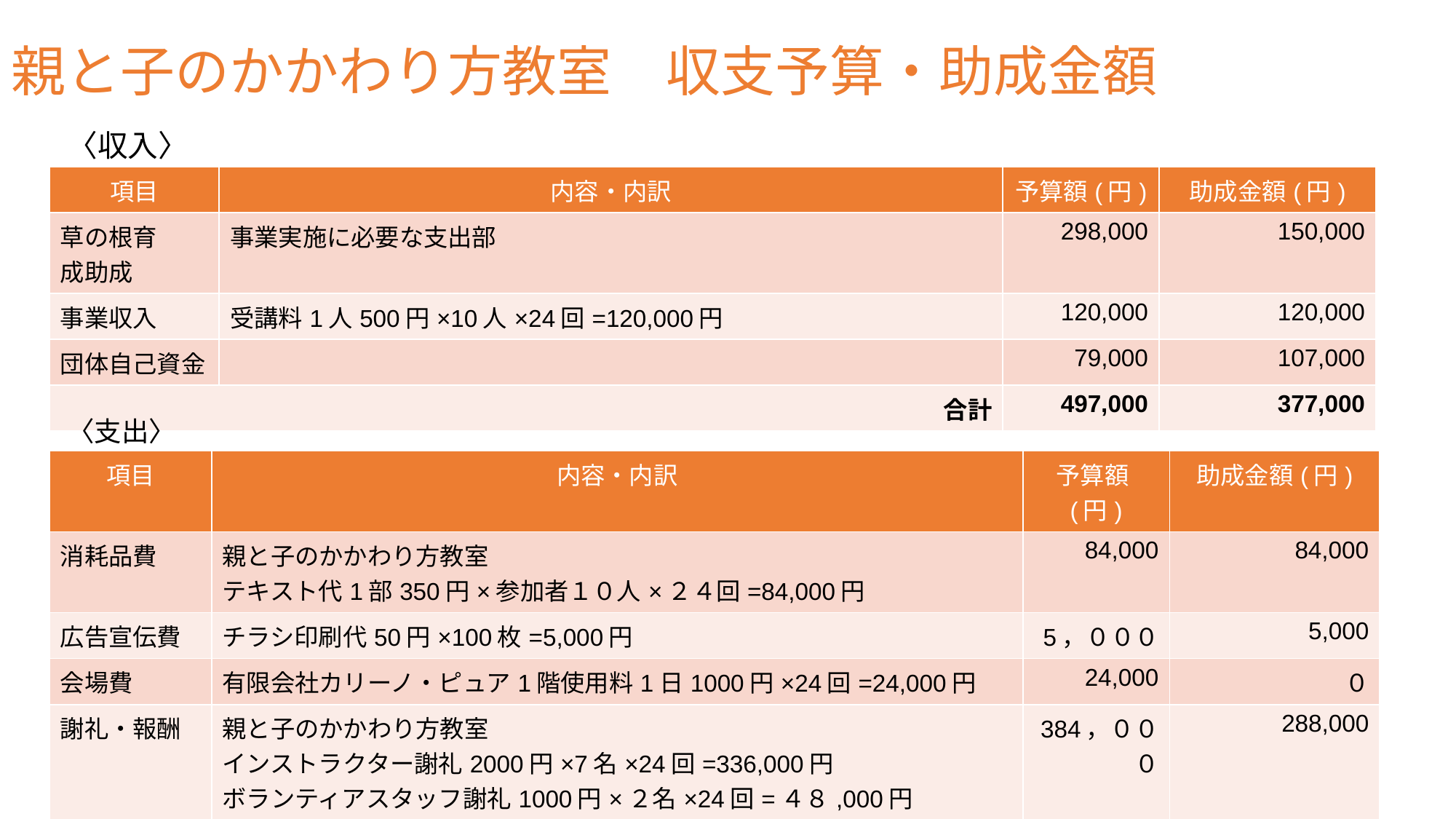

# 親と子のかかわり方教室　収支予算・助成金額
〈収入〉
| 項目 | 内容・内訳 | 予算額(円) | 助成金額(円) |
| --- | --- | --- | --- |
| 草の根育 成助成 | 事業実施に必要な支出部 | 298,000 | 150,000 |
| 事業収入 | 受講料1人500円×10人×24回=120,000円 | 120,000 | 120,000 |
| 団体自己資金 |  | 79,000 | 107,000 |
| 合計 |  | 497,000 | 377,000 |
〈支出〉
| 項目 | 内容・内訳 | 予算額(円) | 助成金額(円) |
| --- | --- | --- | --- |
| 消耗品費 | 親と子のかかわり方教室 テキスト代1部350円×参加者１０人×２４回=84,000円 | 84,000 | 84,000 |
| 広告宣伝費 | チラシ印刷代50円×100枚=5,000円 | 5，０００ | 5,000 |
| 会場費 | 有限会社カリーノ・ピュア1階使用料1日1000円×24回=24,000円 | 24,000 | ０ |
| 謝礼・報酬 | 親と子のかかわり方教室 インストラクター謝礼2000円×7名×24回=336,000円 ボランティアスタッフ謝礼1000円×２名×24回=４８,000円 | 384，０００ | 288,000 |
| 合計 |  | 497,000 | 377,000 |